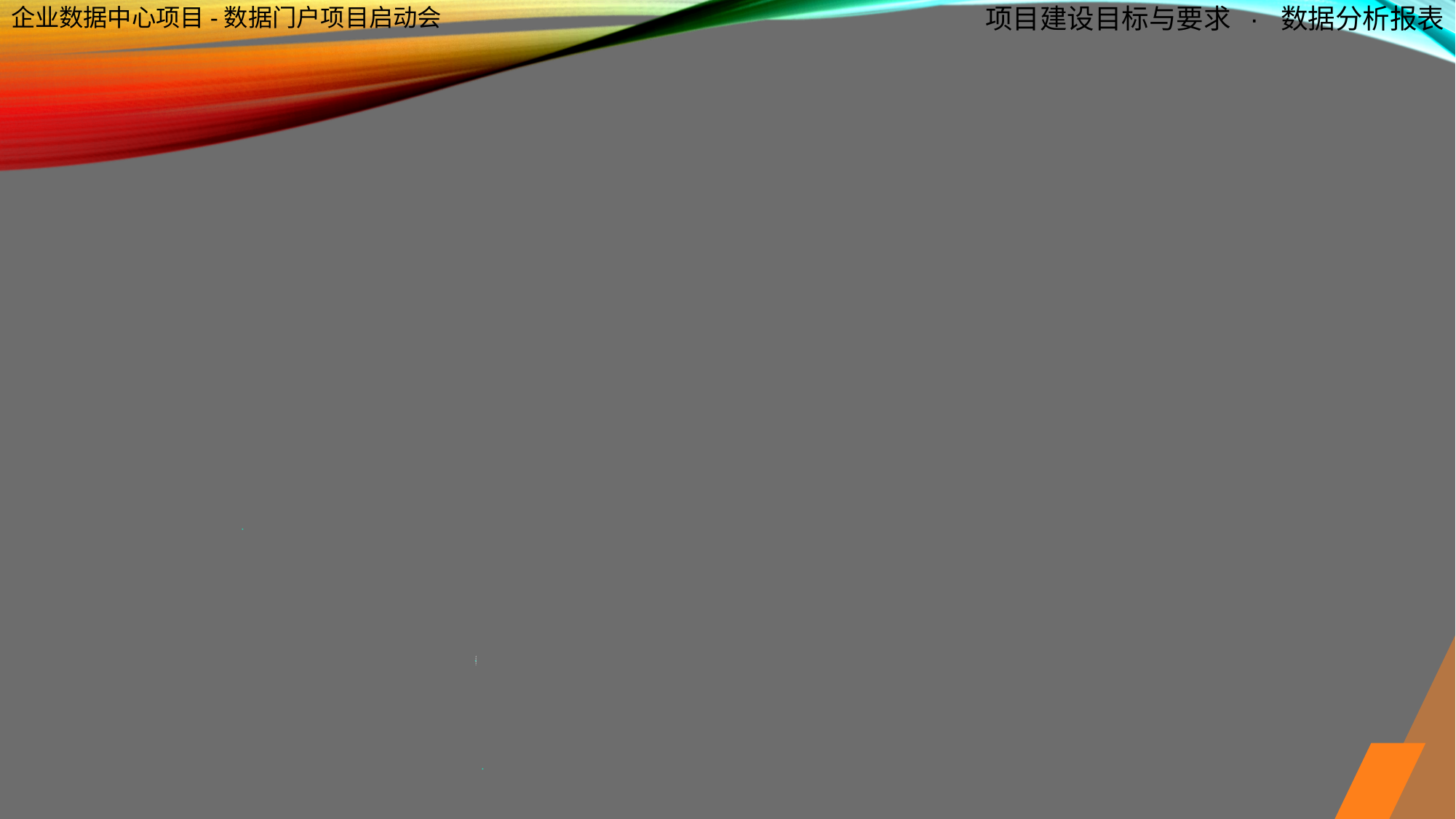

企业数据中心项目-数据门户项目启动会
项目建设目标与要求  ·  数据分析报表
业务数据综合统计